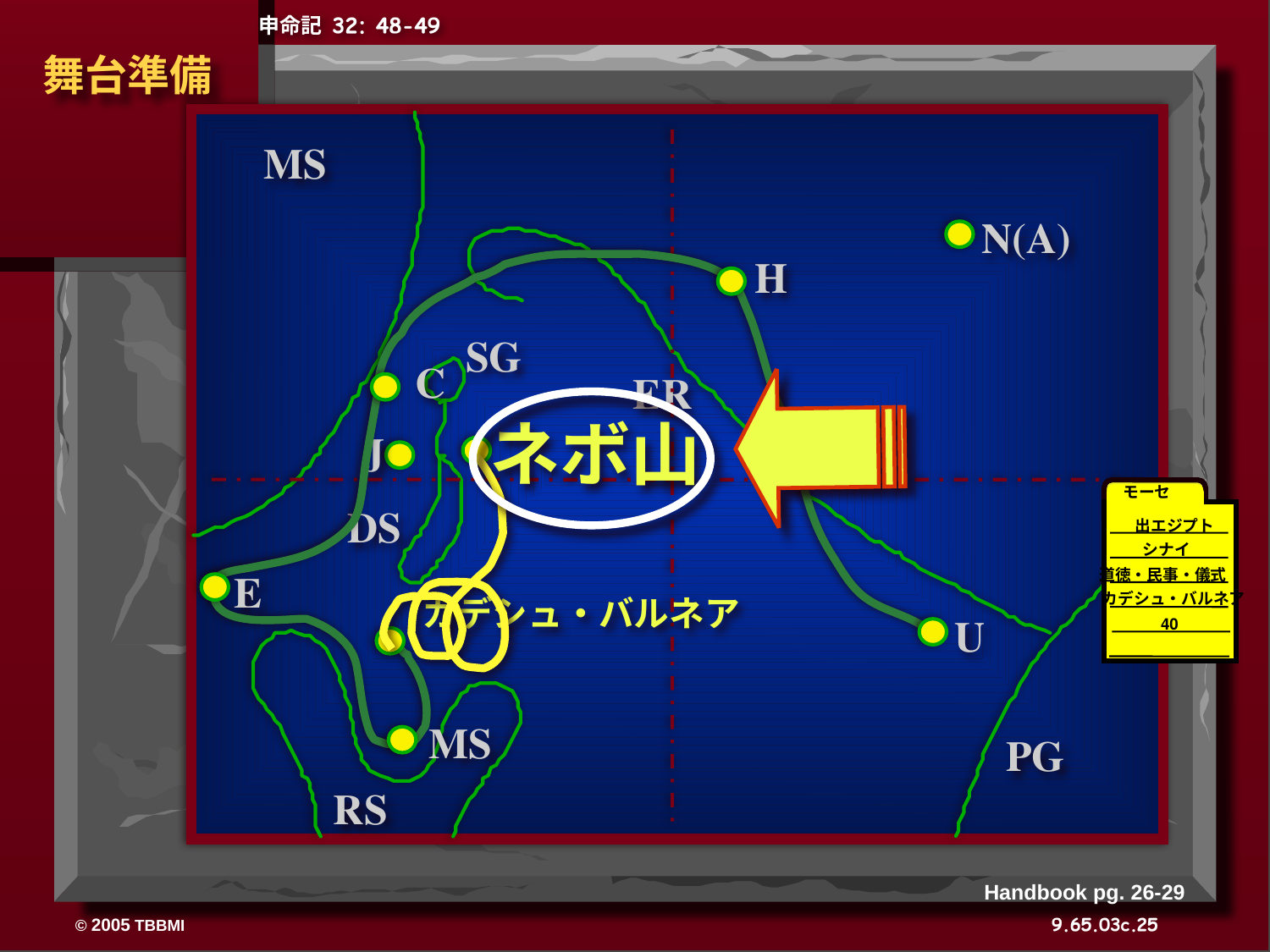

申命記 32: 48-49

 舞台準備

MS

N(A)

H

SG
C

ER

B

ネボ山

J

DS

E

カデシュ・バルネア

U

MS

RS
PG

モーセ

出エジプト

シナイ

道徳・民事・儀式

カデシュ・バルネア
40

40

Handbook pg. 26-29

25